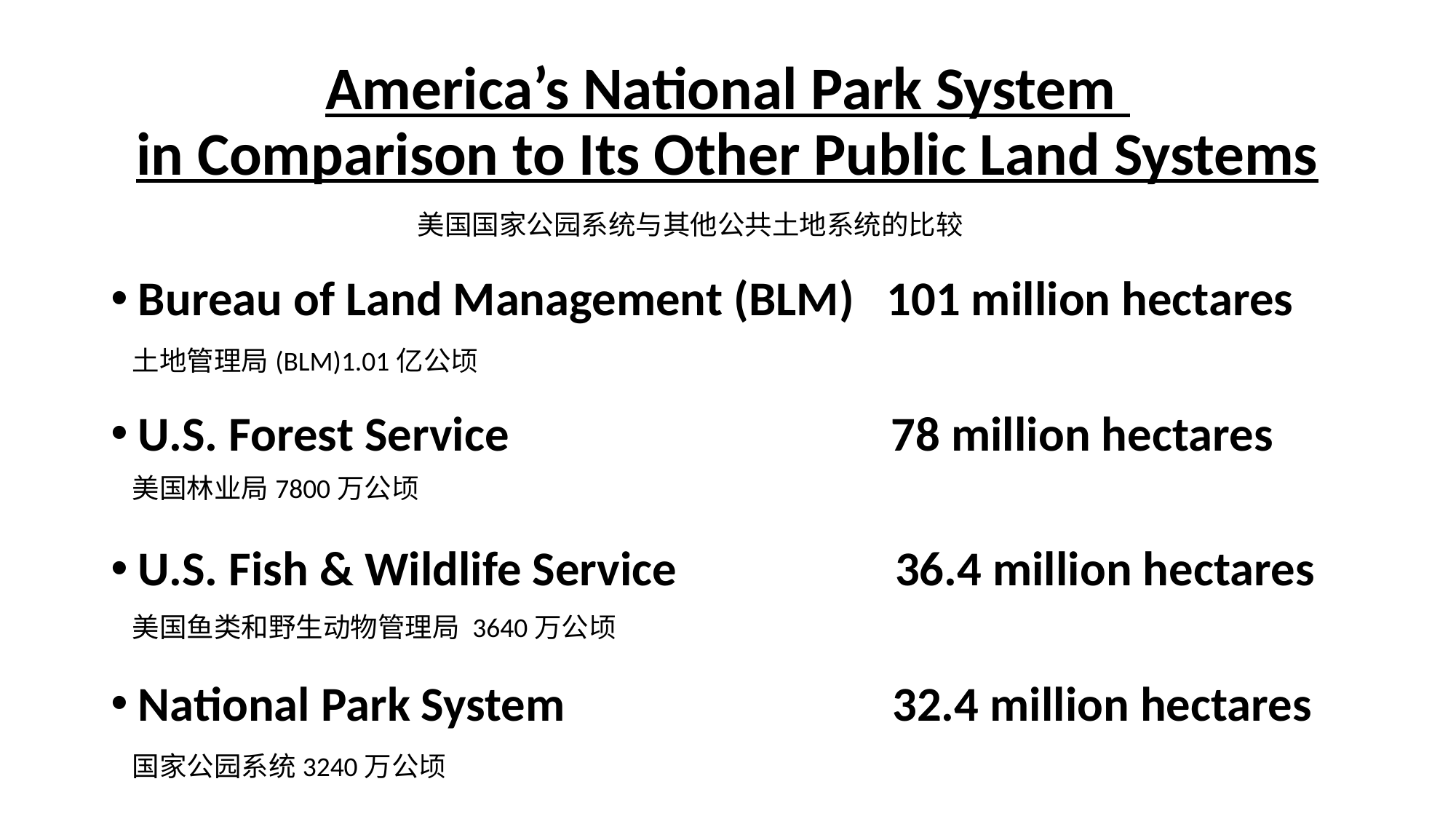

# America’s National Park System in Comparison to Its Other Public Land Systems
美国国家公园系统与其他公共土地系统的比较
Bureau of Land Management (BLM)   101 million hectares

U.S. Forest Service                                   78 million hectares

U.S. Fish & Wildlife Service                    36.4 million hectares

National Park System                              32.4 million hectares
土地管理局(BLM)1.01亿公顷
美国林业局7800万公顷
美国鱼类和野生动物管理局 3640万公顷
国家公园系统3240万公顷